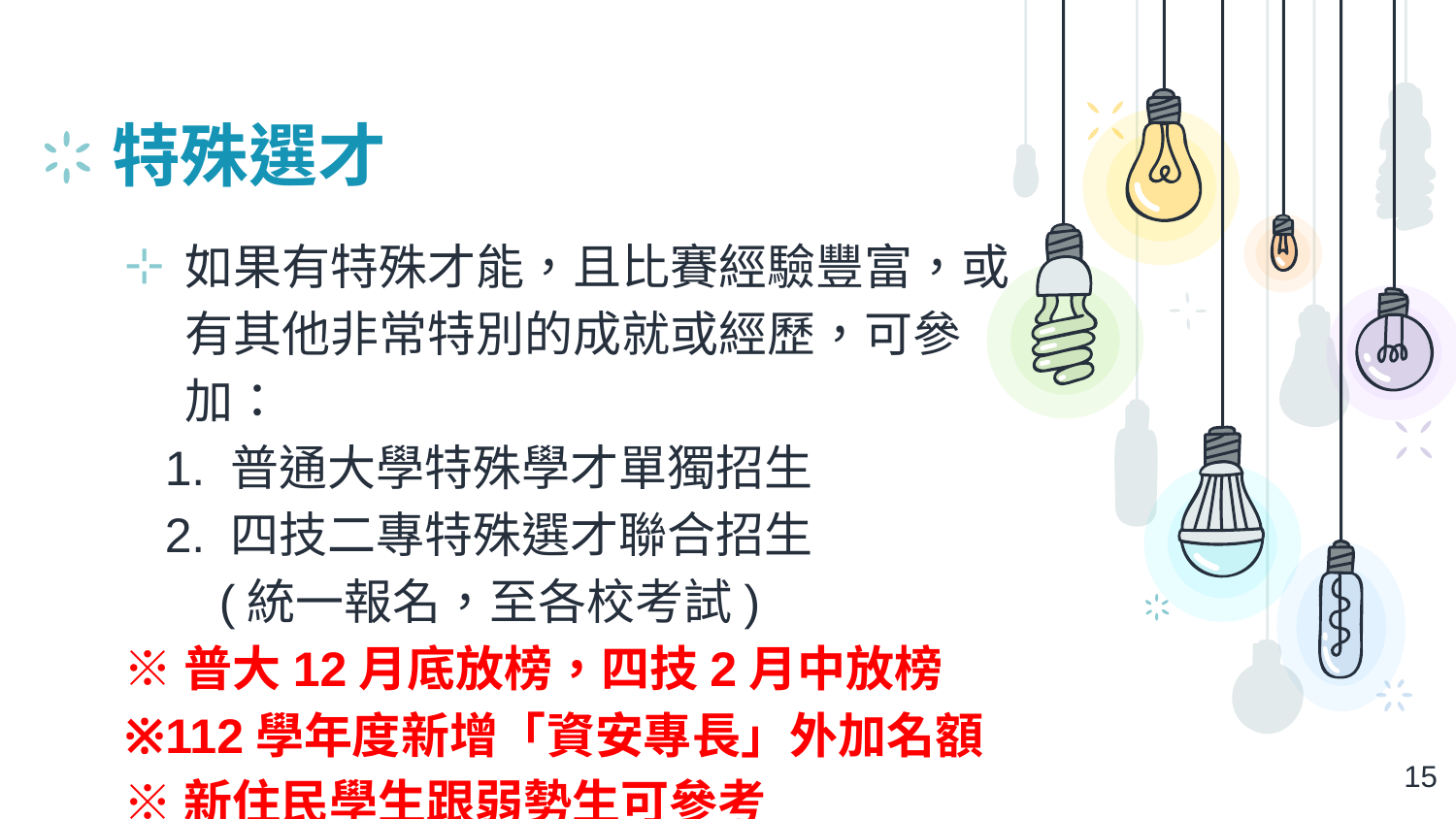

# 特殊選才
如果有特殊才能，且比賽經驗豐富，或有其他非常特別的成就或經歷，可參加：
   1. 普通大學特殊學才單獨招生
   2. 四技二專特殊選才聯合招生
       (統一報名，至各校考試)
※普大12月底放榜，四技2月中放榜
※112學年度新增「資安專長」外加名額
※新住民學生跟弱勢生可參考

15